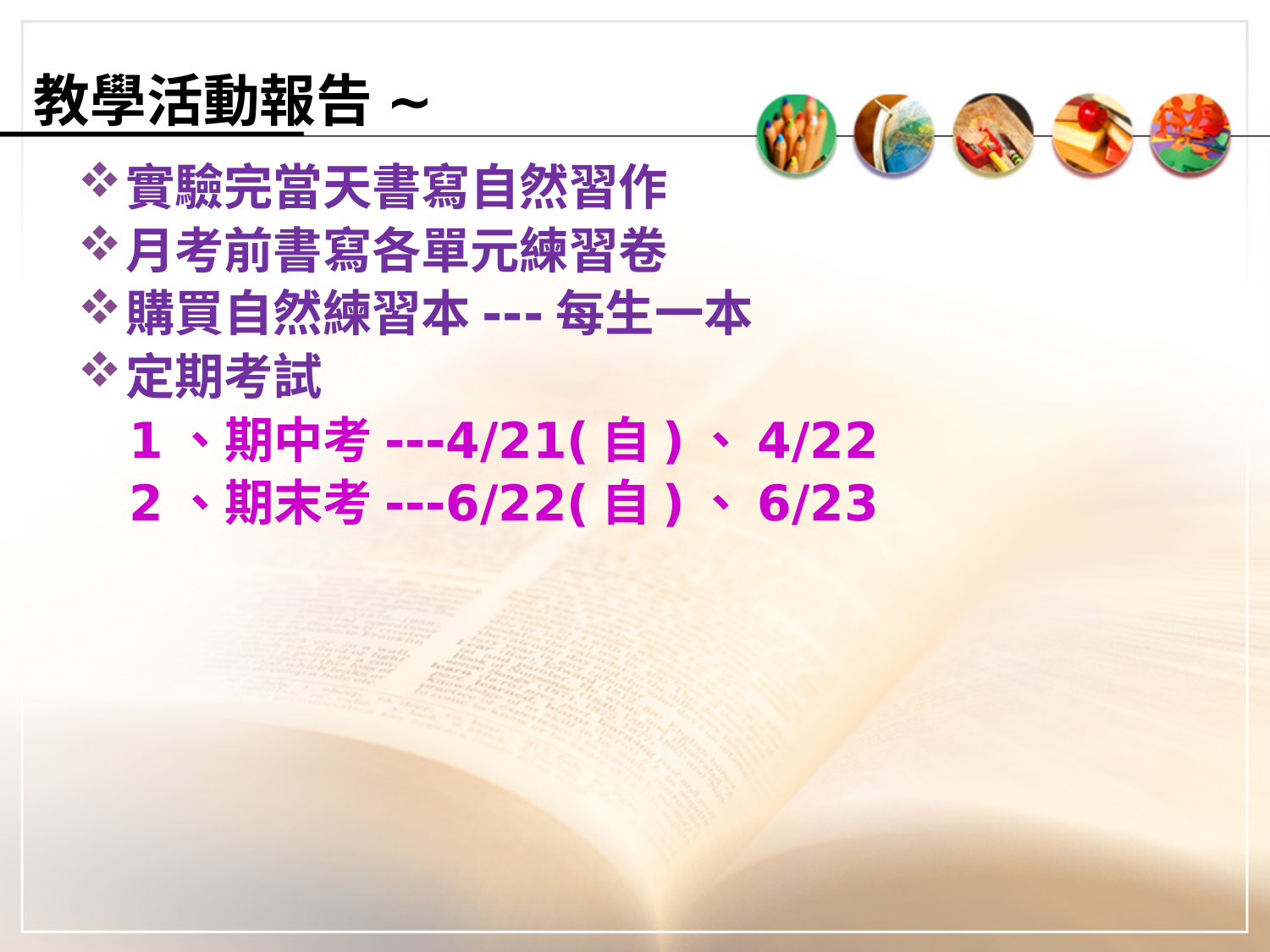

# 教學活動報告~
實驗完當天書寫自然習作
月考前書寫各單元練習卷
購買自然練習本---每生一本
定期考試
   1、期中考---4/21(自)、4/22
   2、期末考---6/22(自)、6/23